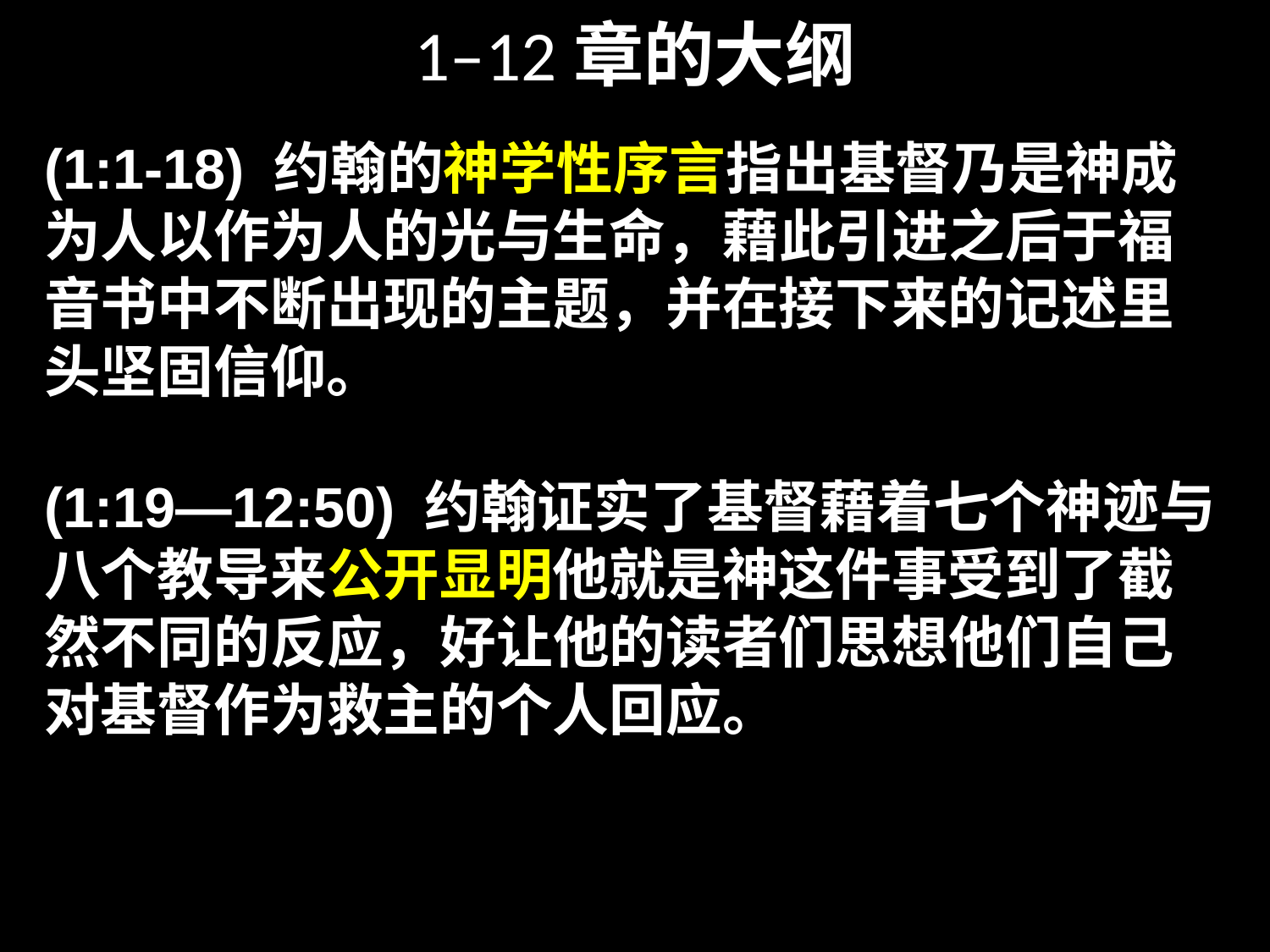

1–12章的大纲
114-116
(1:1-18) 约翰的神学性序言指出基督乃是神成为人以作为人的光与生命，藉此引进之后于福音书中不断出现的主题，并在接下来的记述里头坚固信仰。
(1:19—12:50) 约翰证实了基督藉着七个神迹与八个教导来公开显明他就是神这件事受到了截然不同的反应，好让他的读者们思想他们自己对基督作为救主的个人回应。